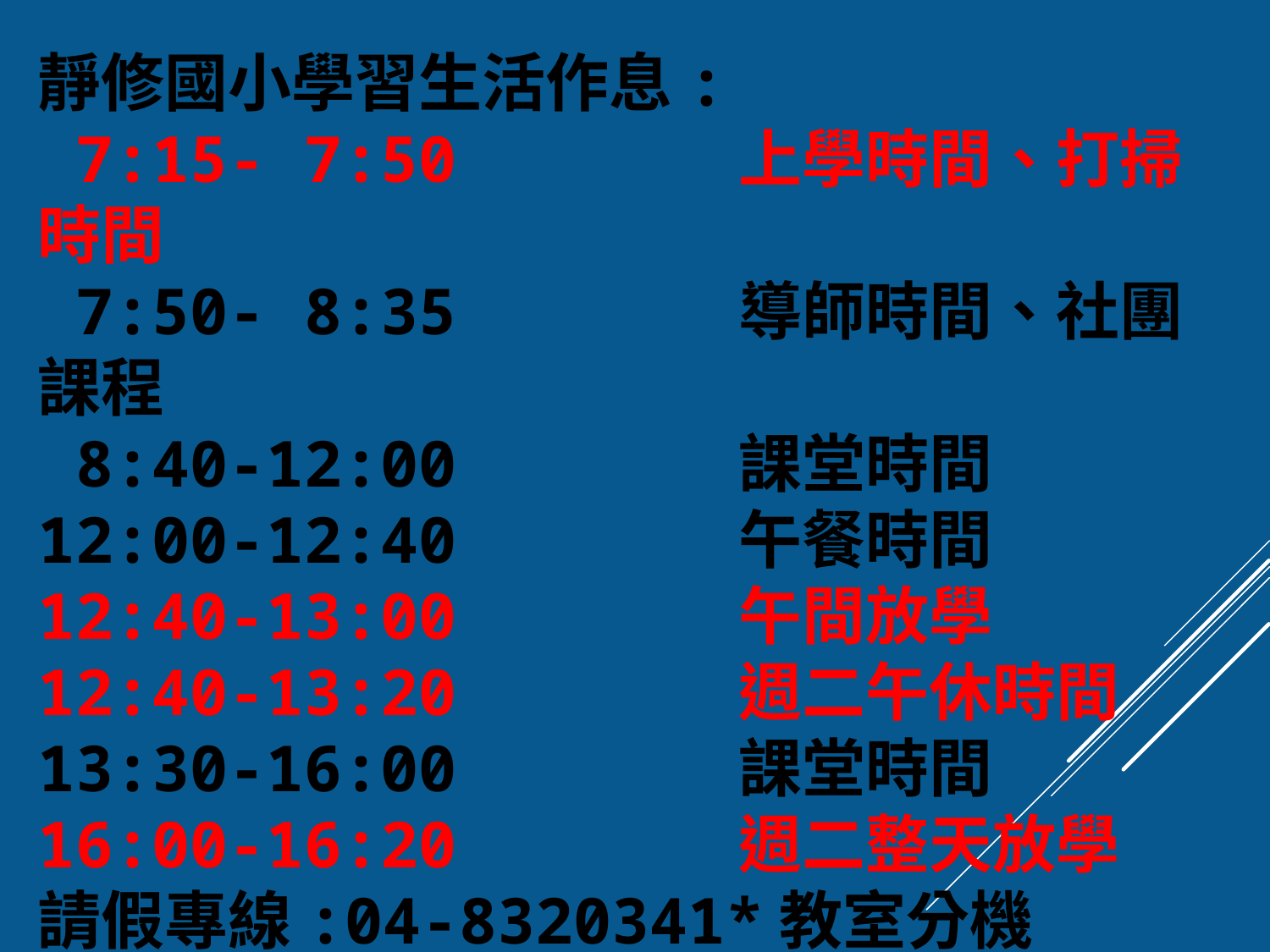

靜修國小學習生活作息:
 7:15- 7:50       上學時間、打掃時間
 7:50- 8:35       導師時間、社團課程
 8:40-12:00       課堂時間
12:00-12:40       午餐時間
12:40-13:00       午間放學
12:40-13:20       週二午休時間
13:30-16:00       課堂時間
16:00-16:20       週二整天放學
請假專線:04-8320341*教室分機
         各班級任教師電話、line群組